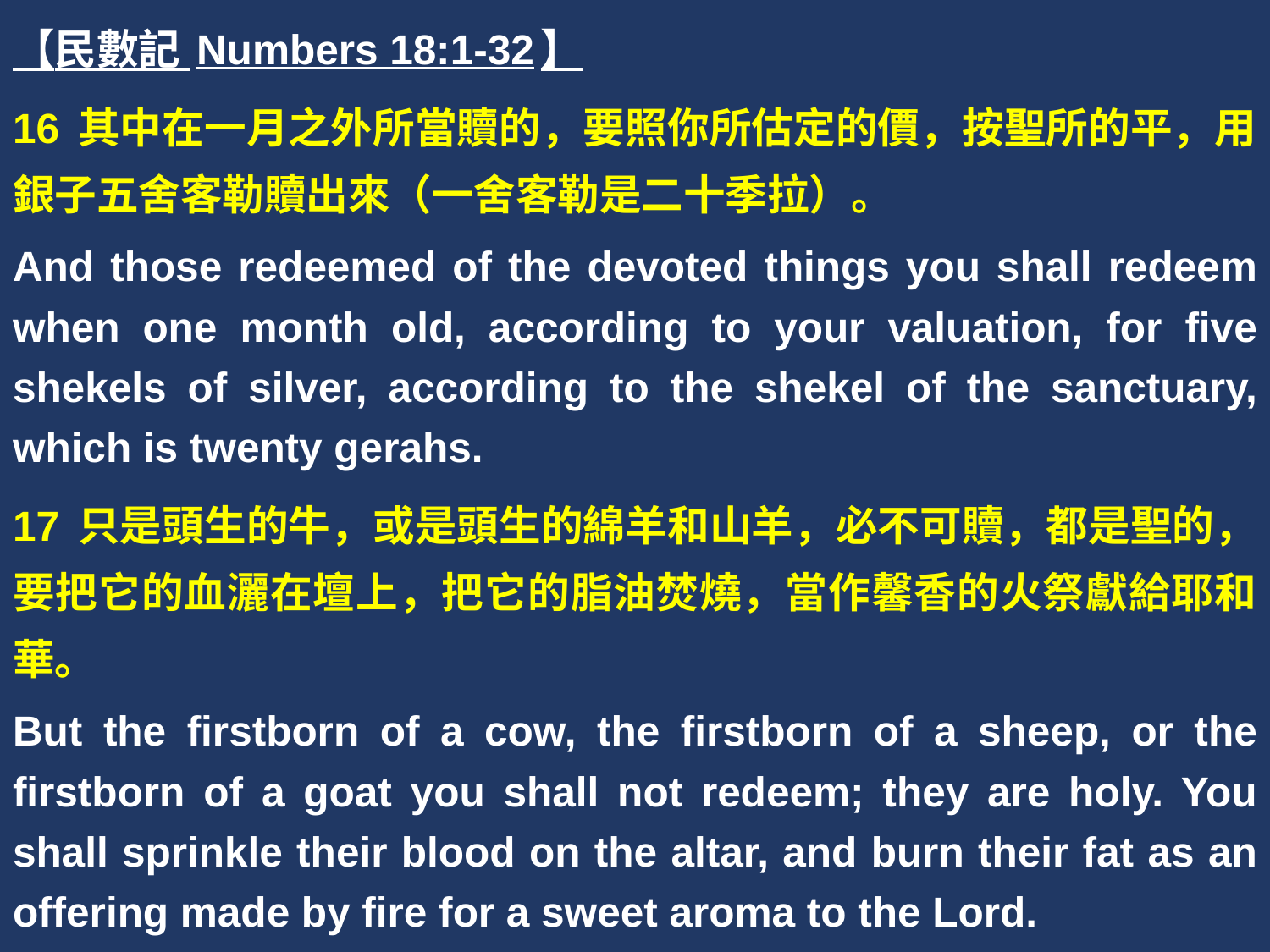

【民數記 Numbers 18:1-32】
16 其中在一月之外所當贖的，要照你所估定的價，按聖所的平，用銀子五舍客勒贖出來（一舍客勒是二十季拉）。
And those redeemed of the devoted things you shall redeem when one month old, according to your valuation, for five shekels of silver, according to the shekel of the sanctuary, which is twenty gerahs.
17 只是頭生的牛，或是頭生的綿羊和山羊，必不可贖，都是聖的，要把它的血灑在壇上，把它的脂油焚燒，當作馨香的火祭獻給耶和華。
But the firstborn of a cow, the firstborn of a sheep, or the firstborn of a goat you shall not redeem; they are holy. You shall sprinkle their blood on the altar, and burn their fat as an offering made by fire for a sweet aroma to the Lord.